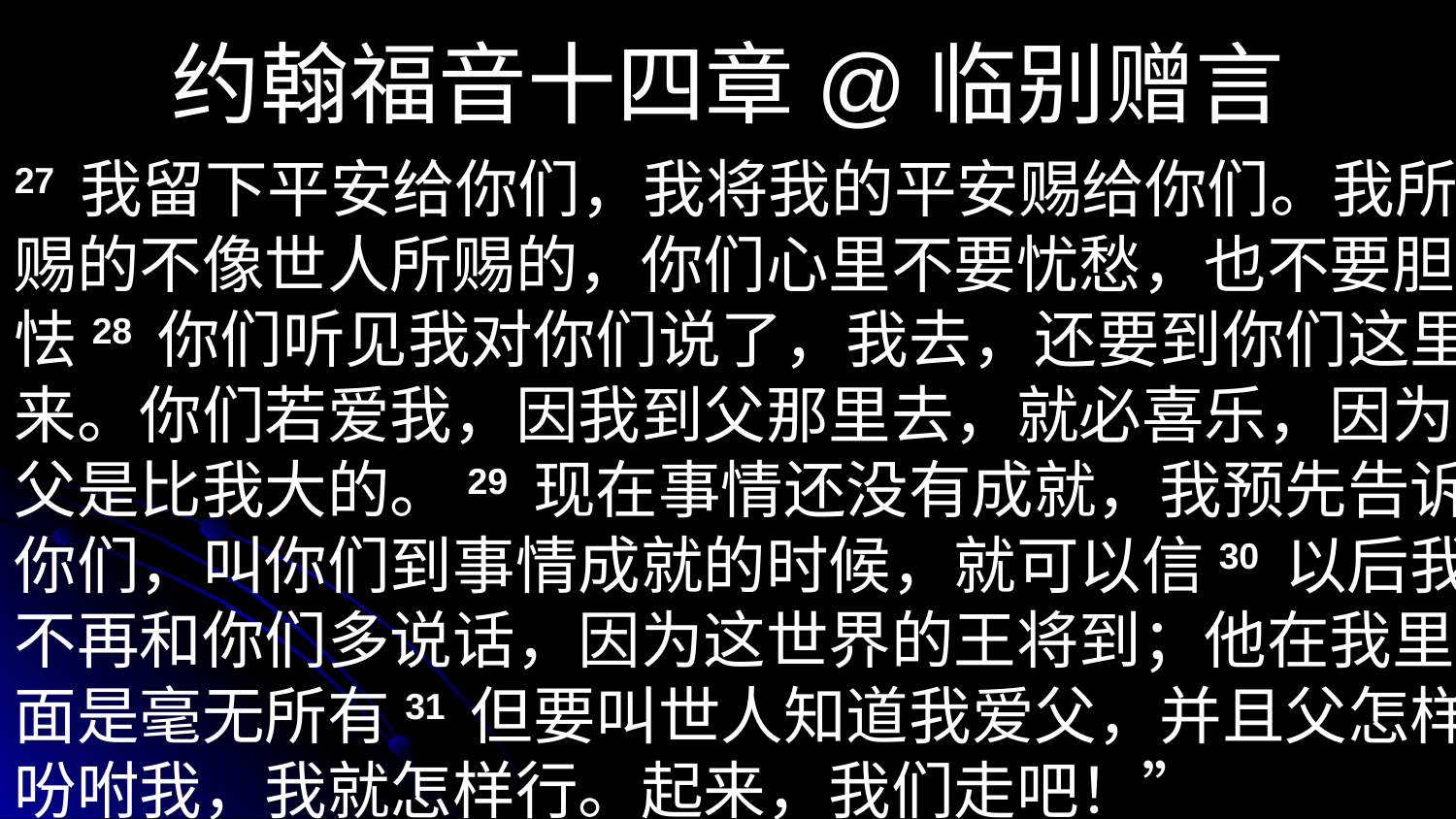

约翰福音十四章@临别赠言
27 我留下平安给你们，我将我的平安赐给你们。我所赐的不像世人所赐的，你们心里不要忧愁，也不要胆怯28 你们听见我对你们说了，我去，还要到你们这里来。你们若爱我，因我到父那里去，就必喜乐，因为父是比我大的。29 现在事情还没有成就，我预先告诉你们，叫你们到事情成就的时候，就可以信30 以后我不再和你们多说话，因为这世界的王将到；他在我里面是毫无所有31 但要叫世人知道我爱父，并且父怎样吩咐我，我就怎样行。起来，我们走吧！”